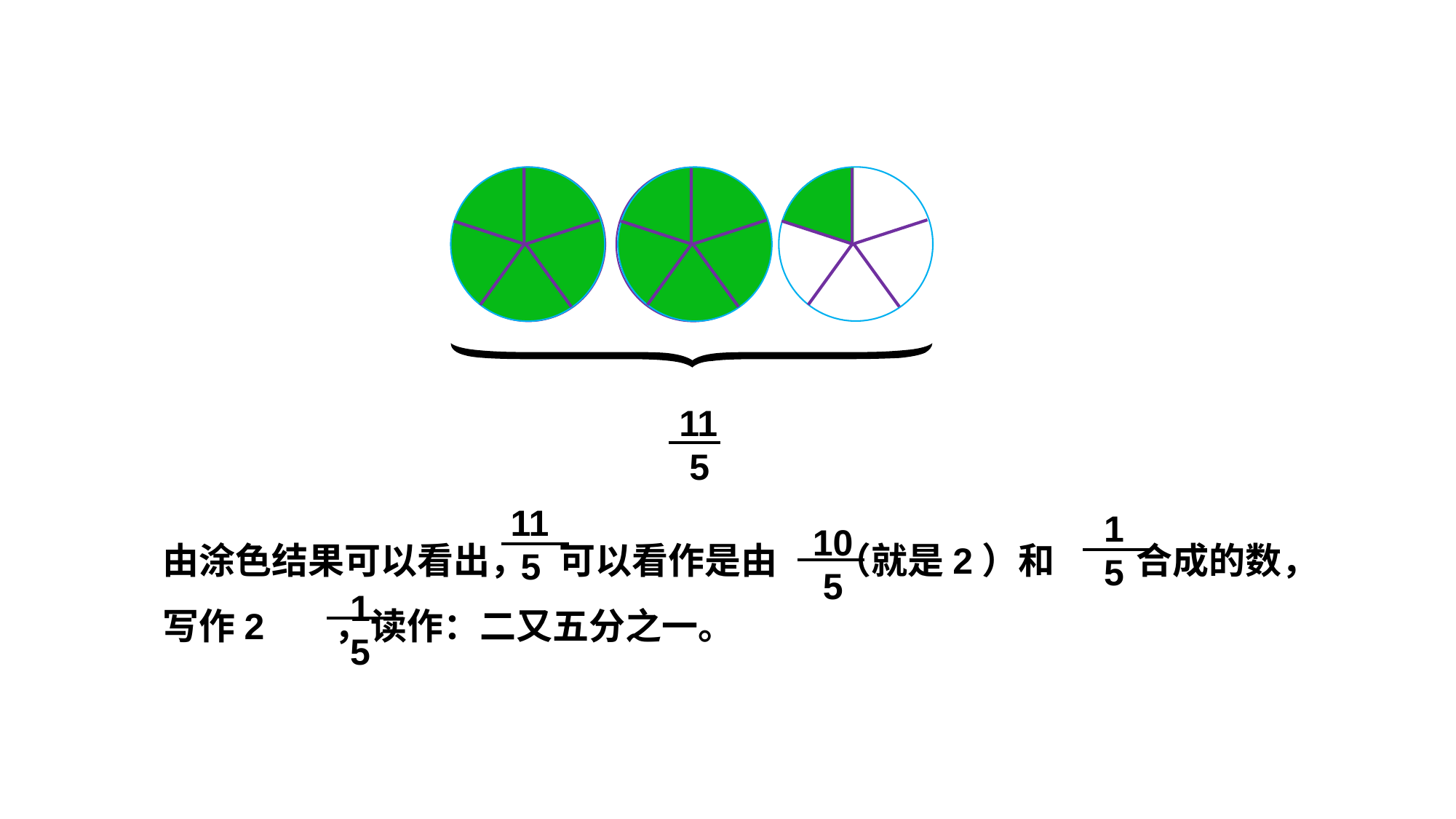

11
 5
11
 5
 1
 5
由涂色结果可以看出，    可以看作是由       （就是2）和          合成的数，写作2      ，读作：二又五分之一。
10
 5
1
5